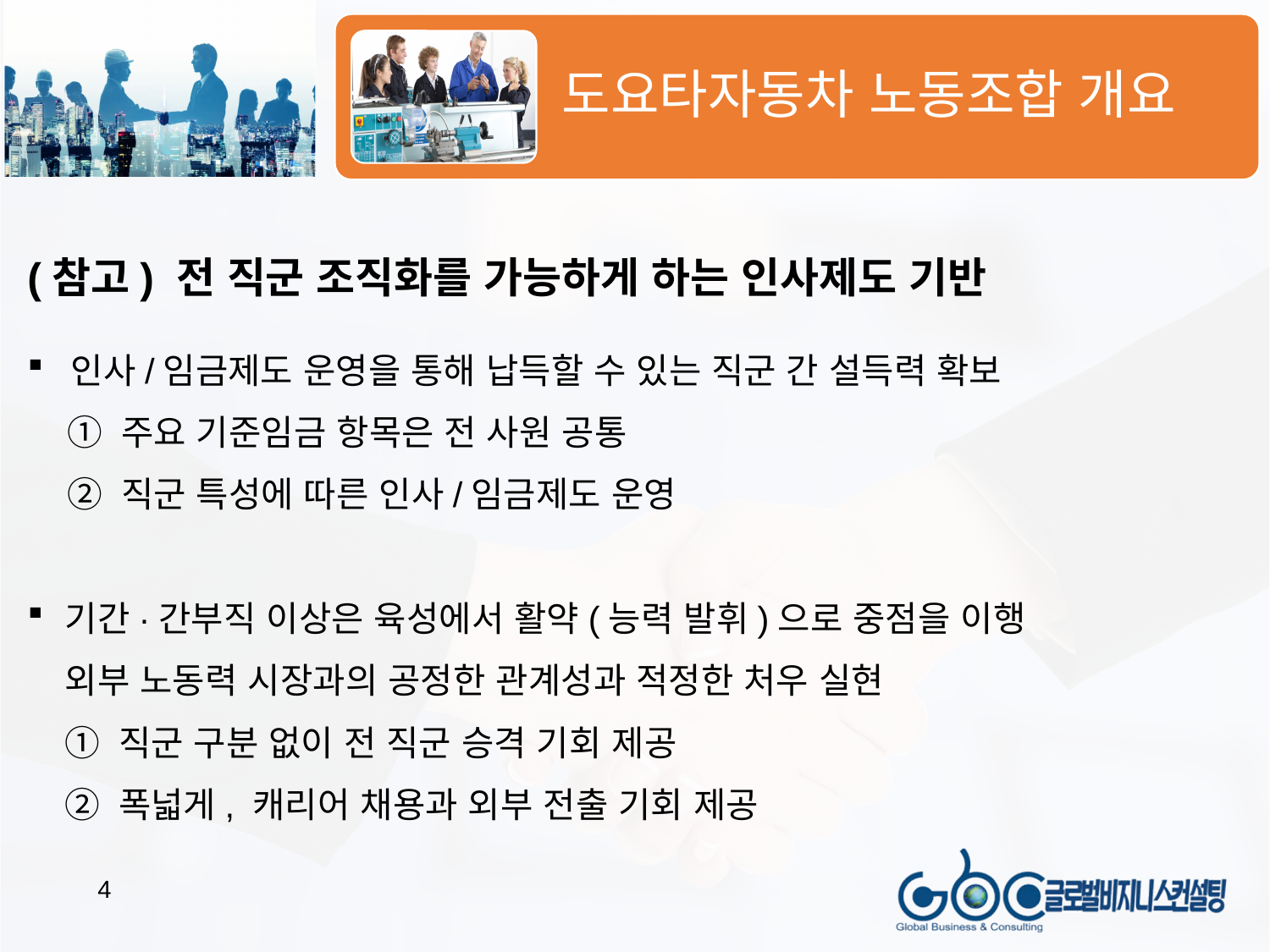

도요타자동차 노동조합 개요
(참고) 전 직군 조직화를 가능하게 하는 인사제도 기반

 인사/임금제도 운영을 통해 납득할 수 있는 직군 간 설득력 확보
    ① 주요 기준임금 항목은 전 사원 공통
    ② 직군 특성에 따른 인사/임금제도 운영

기간·간부직 이상은 육성에서 활약(능력 발휘)으로 중점을 이행
외부 노동력 시장과의 공정한 관계성과 적정한 처우 실현
① 직군 구분 없이 전 직군 승격 기회 제공
② 폭넓게, 캐리어 채용과 외부 전출 기회 제공

4